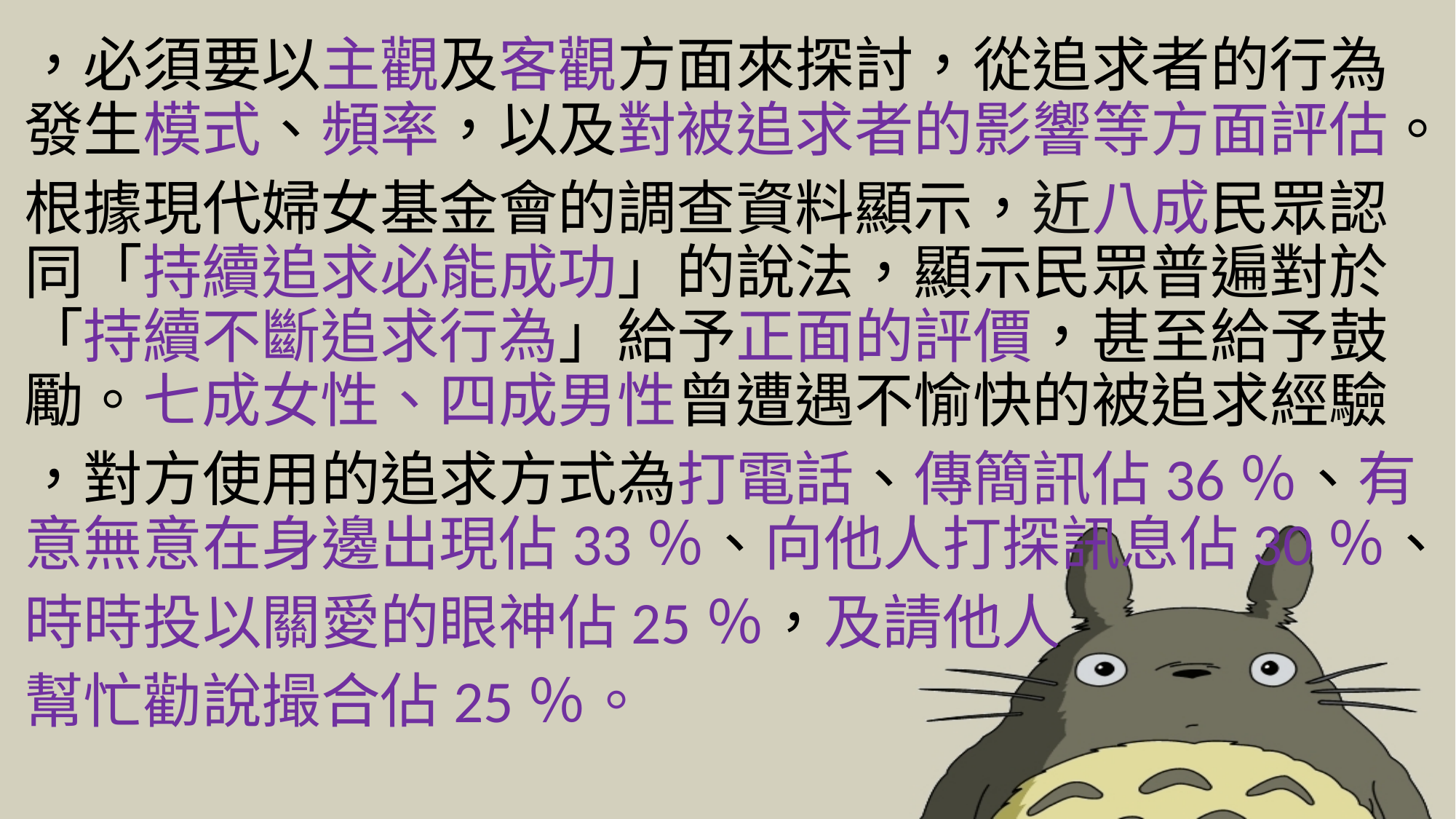

，必須要以主觀及客觀方面來探討，從追求者的行為發生模式、頻率，以及對被追求者的影響等方面評估。
根據現代婦女基金會的調查資料顯示，近八成民眾認同「持續追求必能成功」的說法，顯示民眾普遍對於「持續不斷追求行為」給予正面的評價，甚至給予鼓勵。七成女性、四成男性曾遭遇不愉快的被追求經驗
，對方使用的追求方式為打電話、傳簡訊佔36％、有意無意在身邊出現佔33％、向他人打探訊息佔30％、
時時投以關愛的眼神佔25％，及請他人
幫忙勸說撮合佔25％。